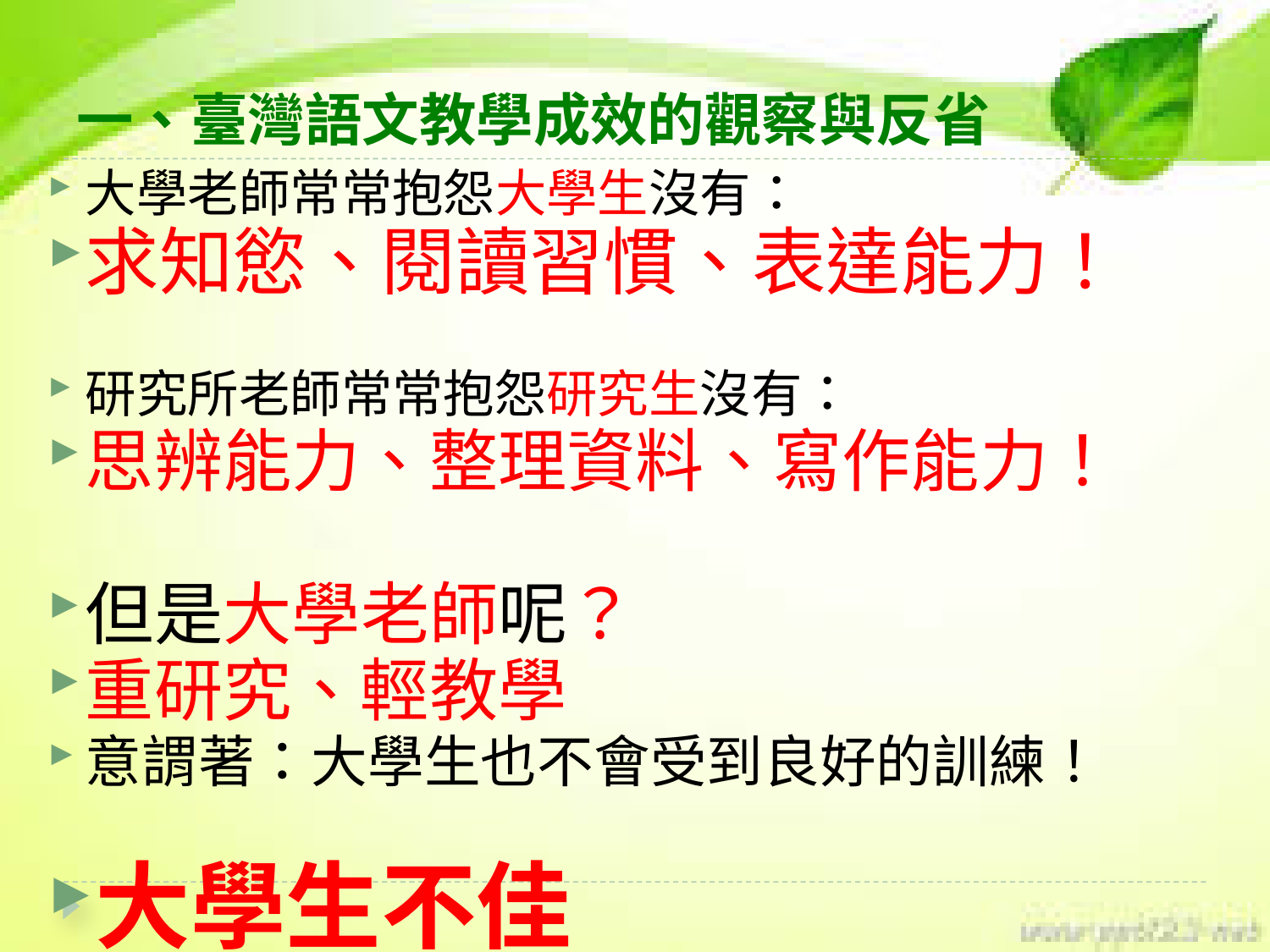

# 一、臺灣語文教學成效的觀察與反省
大學老師常常抱怨大學生沒有：
求知慾、閱讀習慣、表達能力！

研究所老師常常抱怨研究生沒有：
思辨能力、整理資料、寫作能力！

但是大學老師呢？
重研究、輕教學
意謂著：大學生也不會受到良好的訓練！

大學生不佳